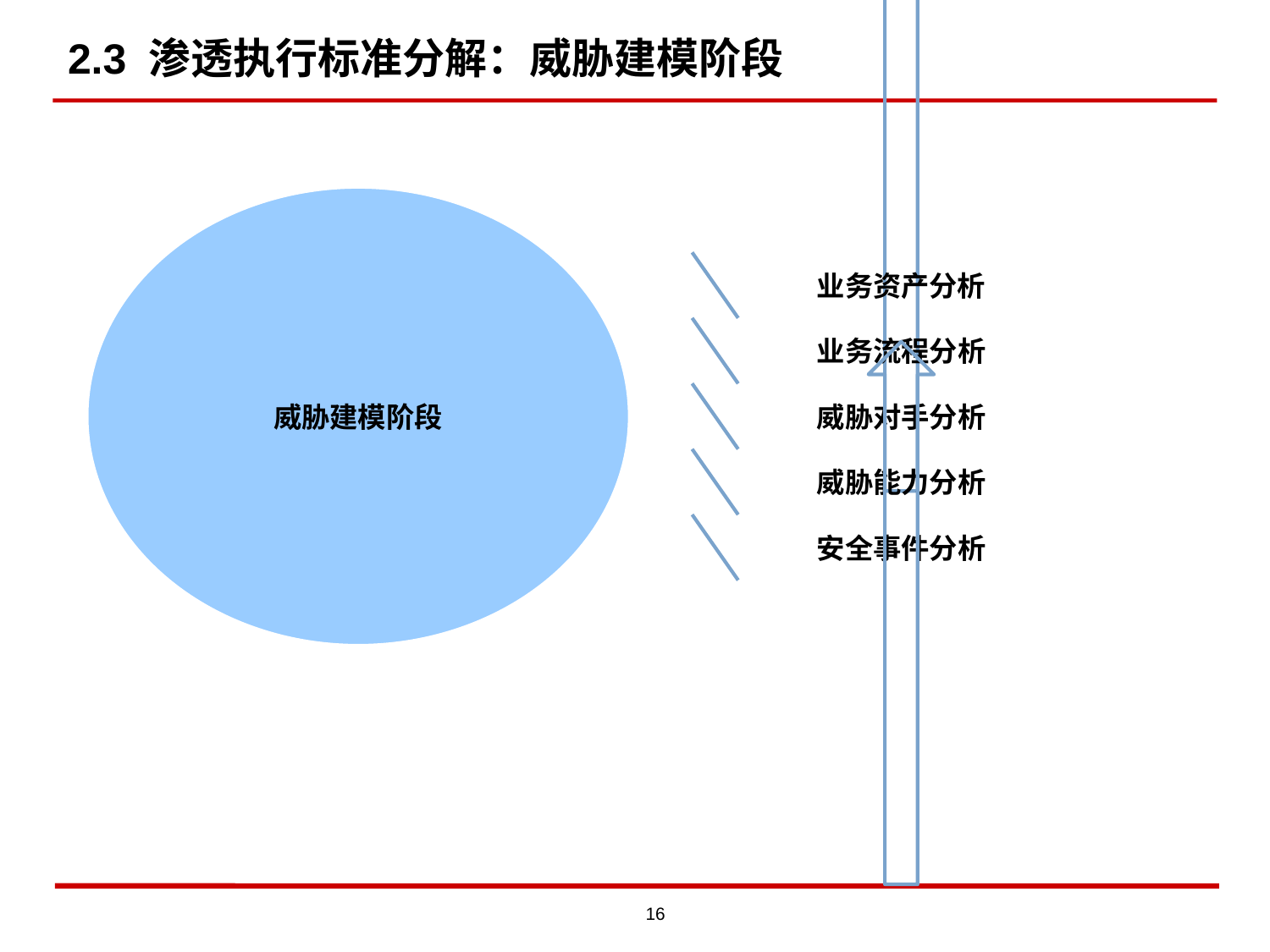

# 2.3 渗透执行标准分解：威胁建模阶段
威胁建模阶段
业务资产分析
业务流程分析
威胁对手分析
威胁能力分析
安全事件分析